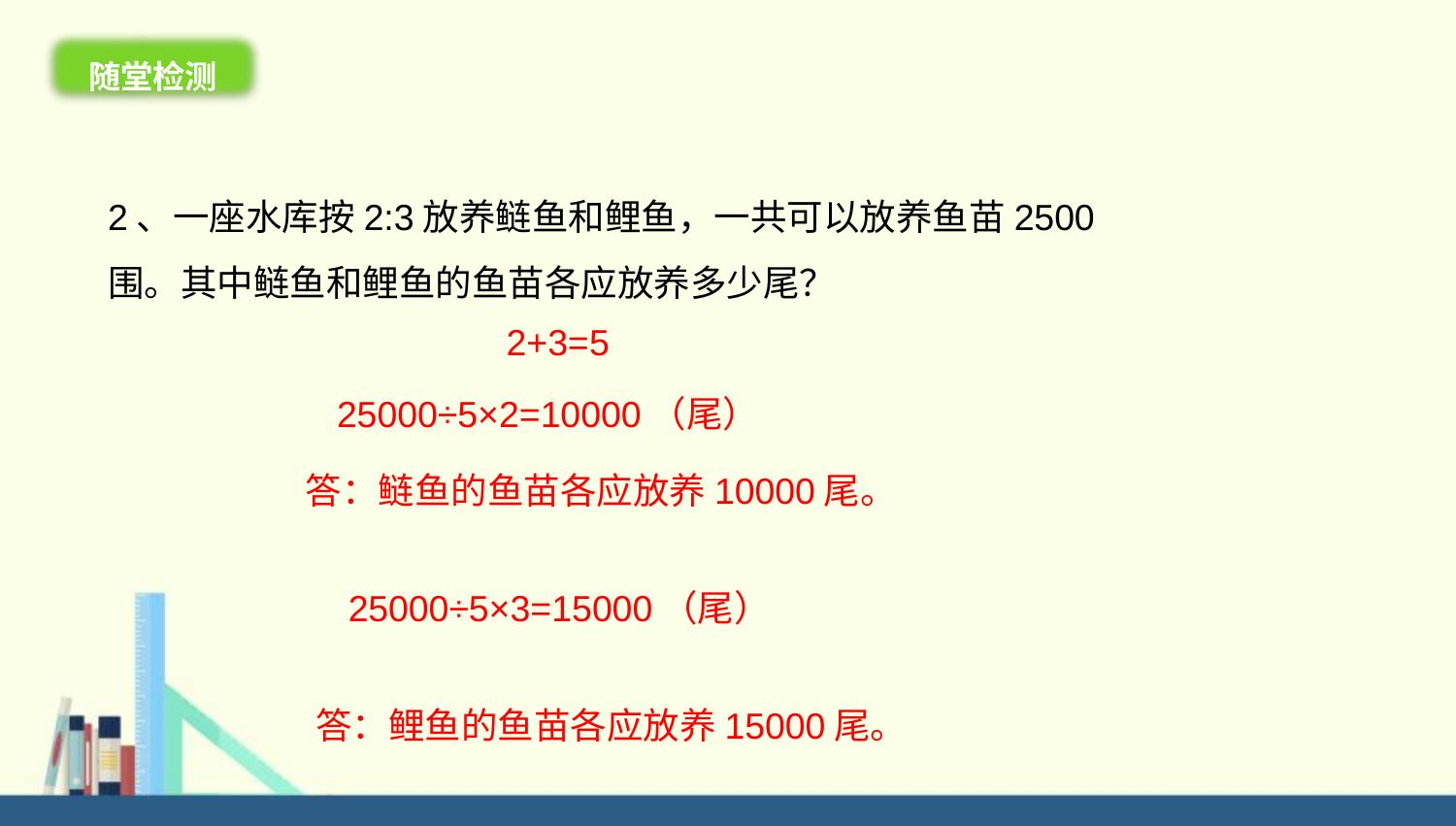

随堂检测
2、一座水库按2:3放养鲢鱼和鲤鱼，一共可以放养鱼苗2500围。其中鲢鱼和鲤鱼的鱼苗各应放养多少尾？
2+3=5
25000÷5×2=10000（尾）
答：鲢鱼的鱼苗各应放养10000尾。
25000÷5×3=15000（尾）
答：鲤鱼的鱼苗各应放养15000尾。